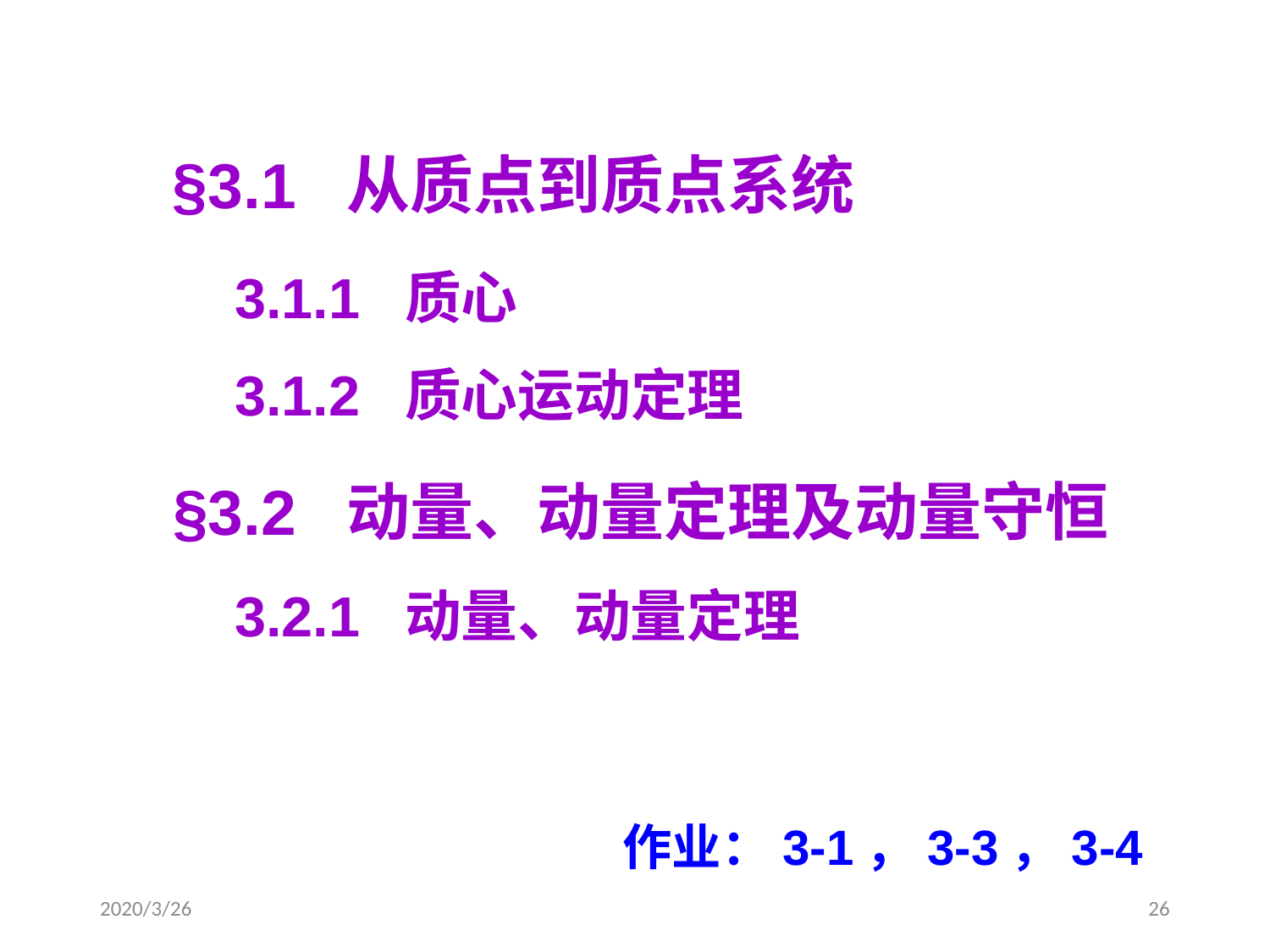

§3.1  从质点到质点系统
3.1.1  质心
3.1.2  质心运动定理
§3.2  动量、动量定理及动量守恒
3.2.1  动量、动量定理
作业：3-1，3-3，3-4
2020/3/26
26